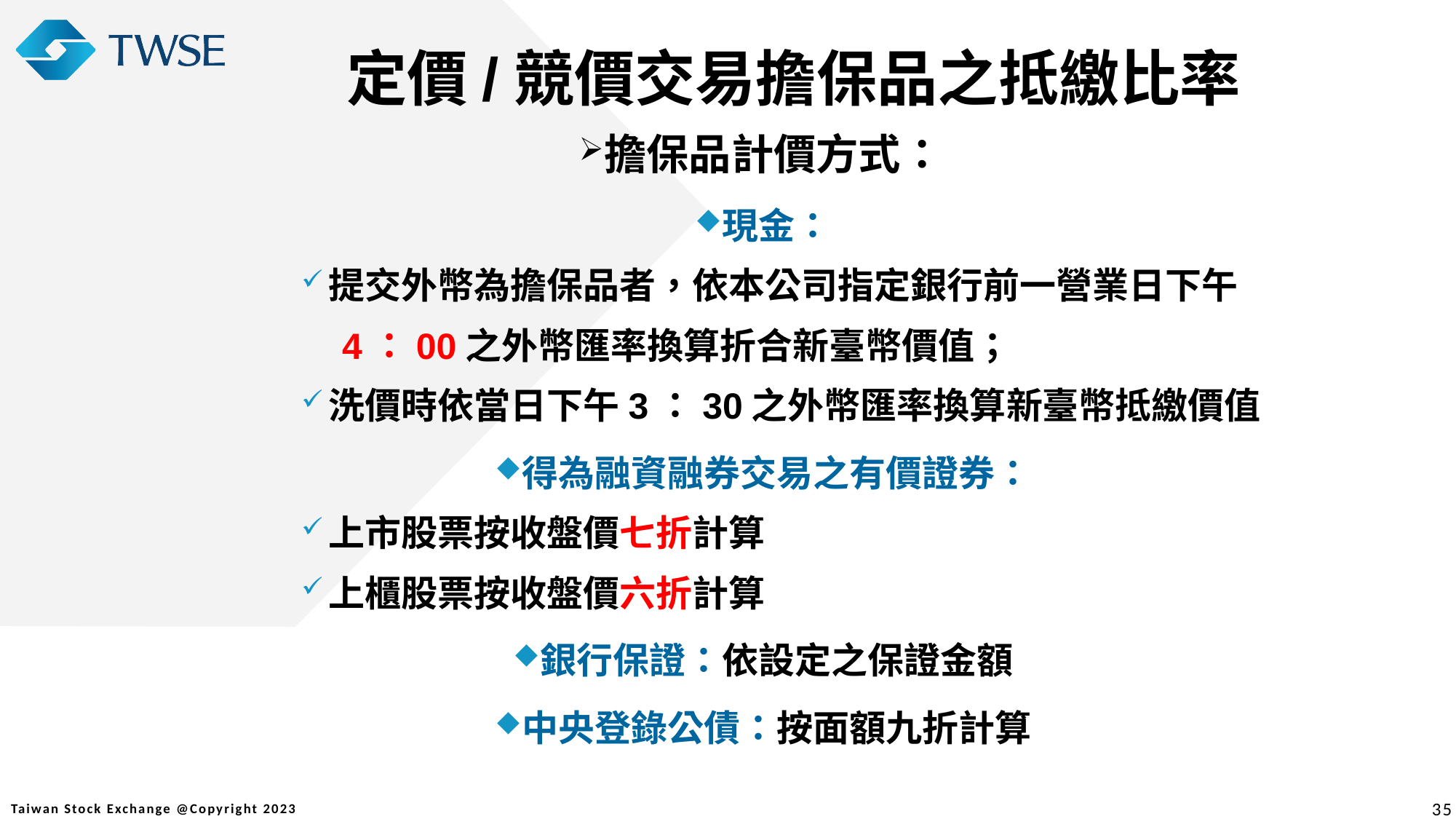

定價/競價交易擔保品之抵繳比率
擔保品計價方式：
現金：
提交外幣為擔保品者，依本公司指定銀行前一營業日下午
    4：00之外幣匯率換算折合新臺幣價值；
洗價時依當日下午3：30之外幣匯率換算新臺幣抵繳價值
得為融資融券交易之有價證券：
上市股票按收盤價七折計算
上櫃股票按收盤價六折計算
銀行保證：依設定之保證金額
中央登錄公債：按面額九折計算

35